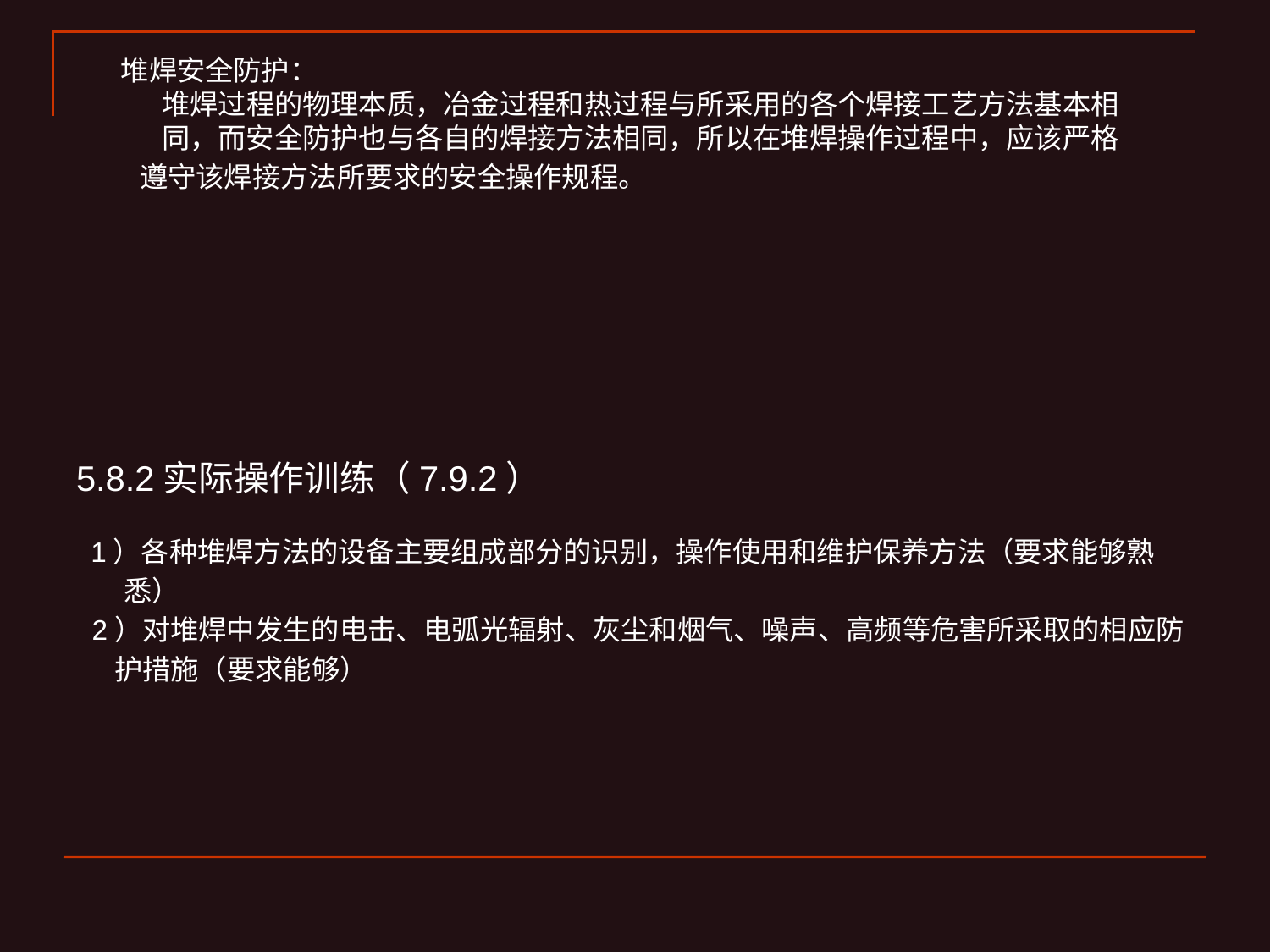

#
      堆焊安全防护：
      堆焊过程的物理本质，冶金过程和热过程与所采用的各个焊接工艺方法基本相
      同，而安全防护也与各自的焊接方法相同，所以在堆焊操作过程中，应该严格
         遵守该焊接方法所要求的安全操作规程。

5.8.2实际操作训练（7.9.2）
 1）各种堆焊方法的设备主要组成部分的识别，操作使用和维护保养方法（要求能够熟悉）
  2）对堆焊中发生的电击、电弧光辐射、灰尘和烟气、噪声、高频等危害所采取的相应防
     护措施（要求能够）